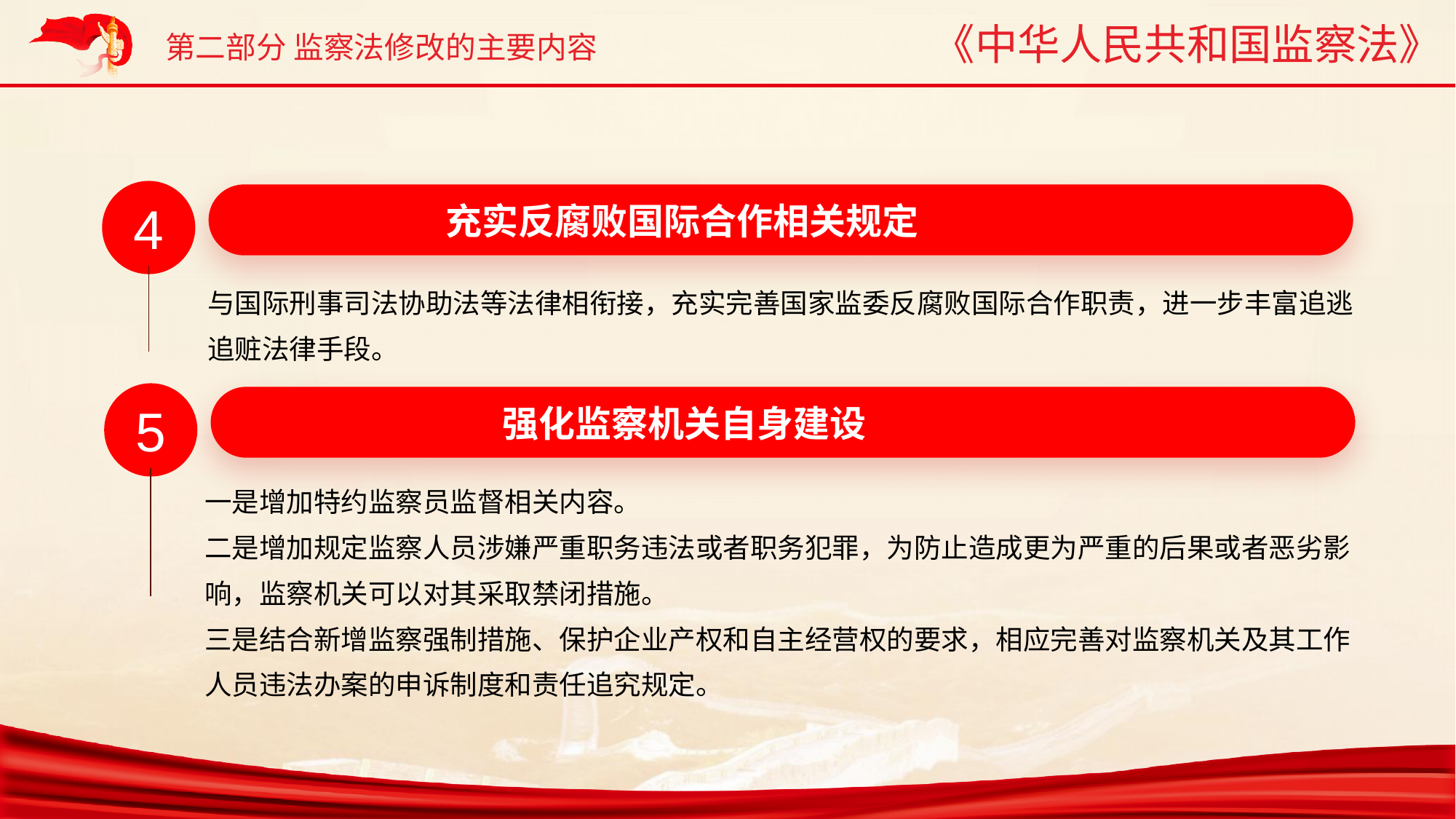

4

充实反腐败国际合作相关规定
与国际刑事司法协助法等法律相衔接，充实完善国家监委反腐败国际合作职责，进一步丰富追逃追赃法律手段。
5

强化监察机关自身建设
一是增加特约监察员监督相关内容。
二是增加规定监察人员涉嫌严重职务违法或者职务犯罪，为防止造成更为严重的后果或者恶劣影响，监察机关可以对其采取禁闭措施。
三是结合新增监察强制措施、保护企业产权和自主经营权的要求，相应完善对监察机关及其工作人员违法办案的申诉制度和责任追究规定。